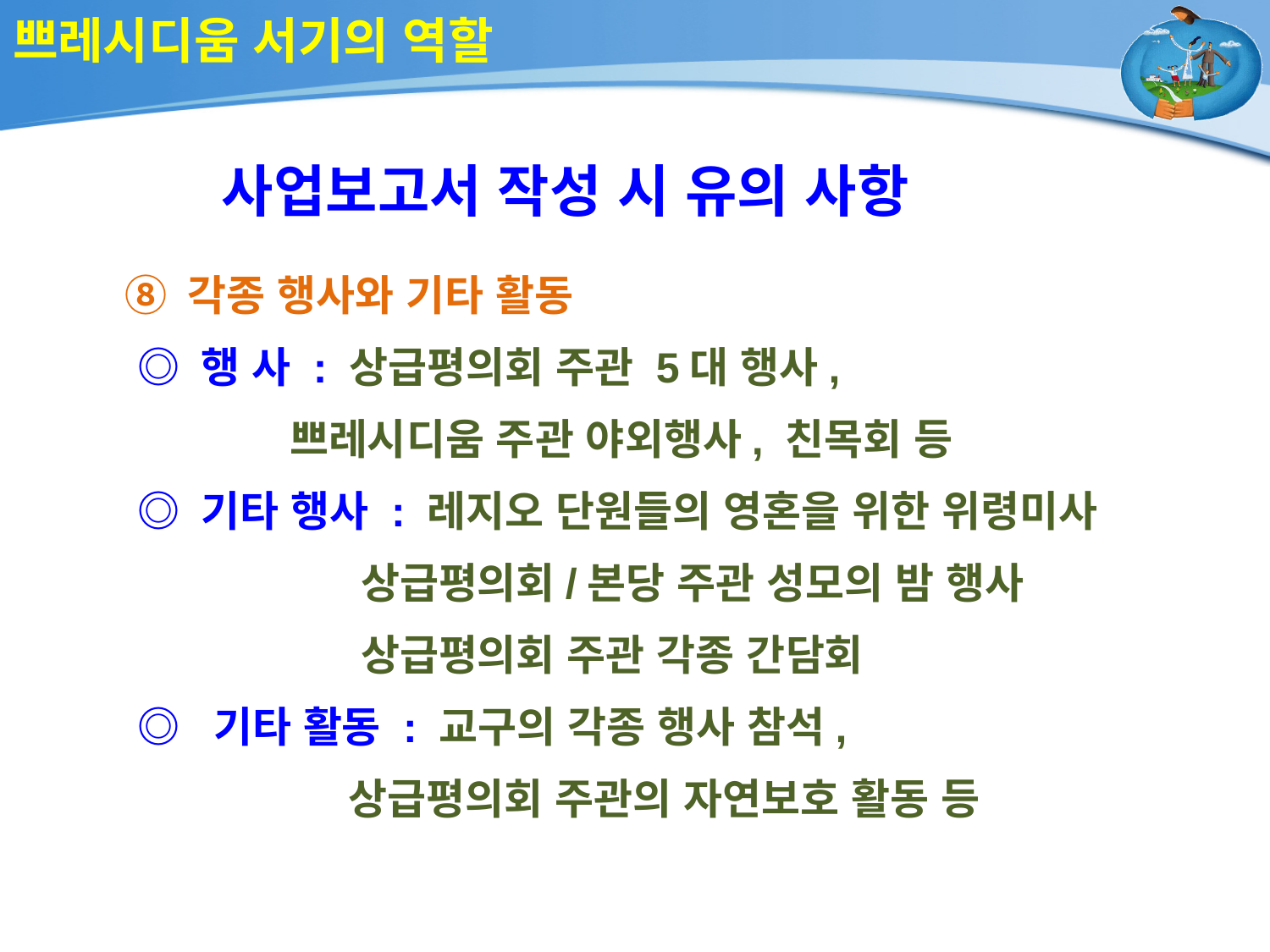

# 쁘레시디움 서기의 역할
사업보고서 작성 시 유의 사항
⑧ 각종 행사와 기타 활동
 ◎ 행 사 : 상급평의회 주관 5대 행사,
             쁘레시디움 주관 야외행사, 친목회 등
 ◎ 기타 행사 : 레지오 단원들의 영혼을 위한 위령미사
                   상급평의회/본당 주관 성모의 밤 행사
                   상급평의회 주관 각종 간담회
 ◎  기타 활동 : 교구의 각종 행사 참석,
                  상급평의회 주관의 자연보호 활동 등